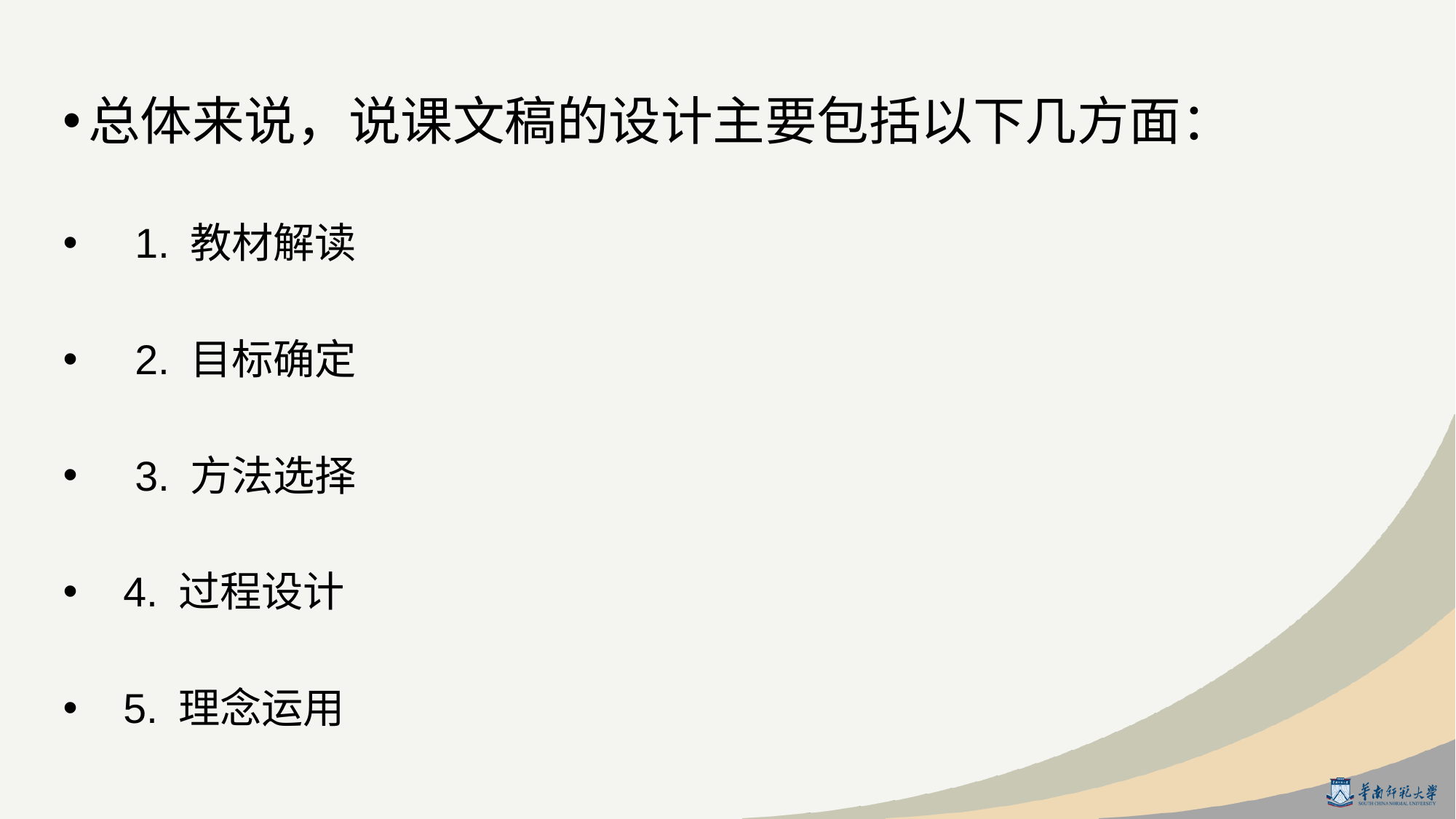

总体来说，说课文稿的设计主要包括以下几方面：

    1. 教材解读

    2. 目标确定

    3. 方法选择

   4. 过程设计

   5. 理念运用